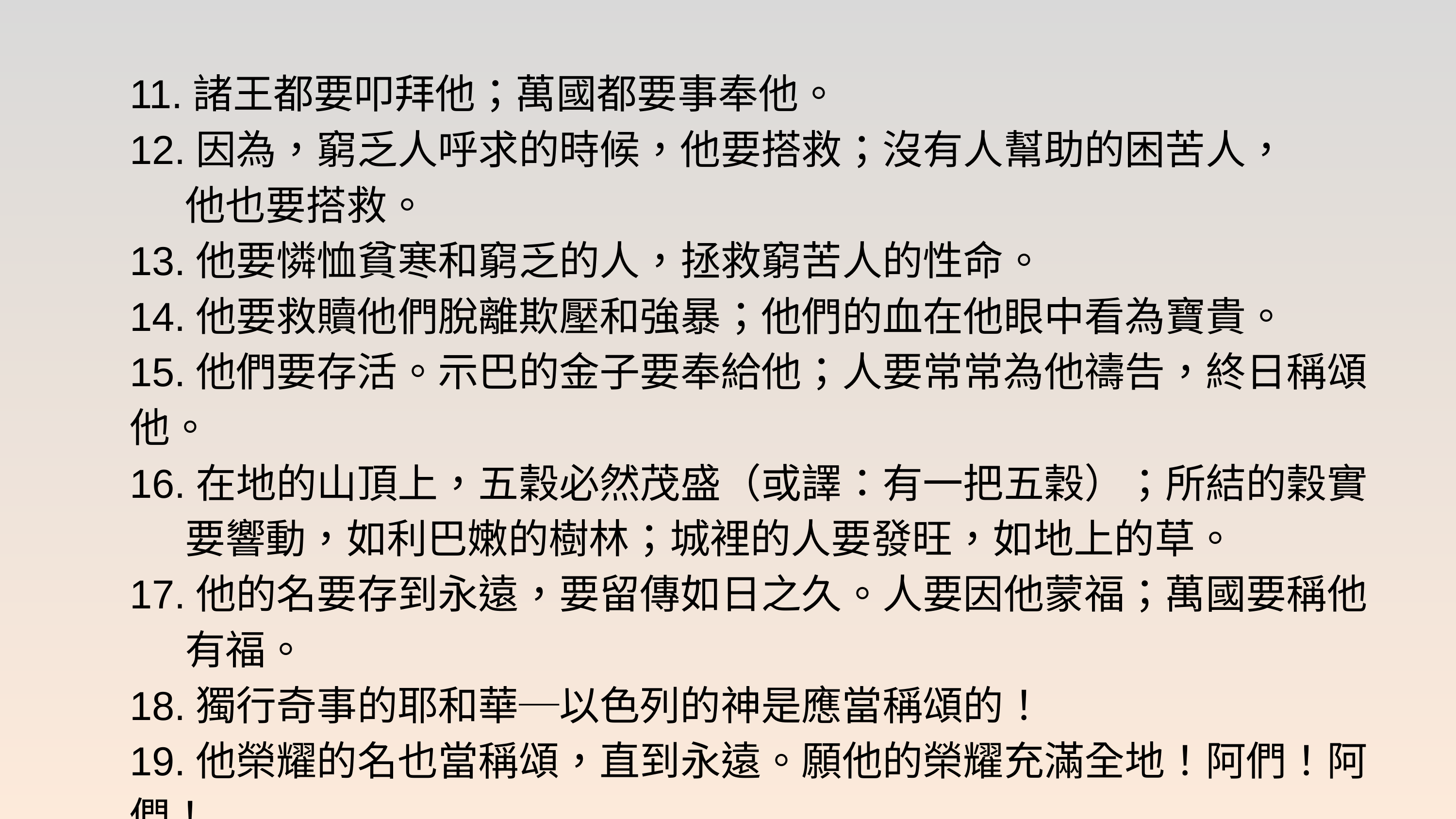

11.諸王都要叩拜他；萬國都要事奉他。
12.因為，窮乏人呼求的時候，他要搭救；沒有人幫助的困苦人，
     他也要搭救。
13.他要憐恤貧寒和窮乏的人，拯救窮苦人的性命。
14.他要救贖他們脫離欺壓和強暴；他們的血在他眼中看為寶貴。
15.他們要存活。示巴的金子要奉給他；人要常常為他禱告，終日稱頌他。
16.在地的山頂上，五穀必然茂盛（或譯：有一把五穀）；所結的穀實
     要響動，如利巴嫩的樹林；城裡的人要發旺，如地上的草。
17.他的名要存到永遠，要留傳如日之久。人要因他蒙福；萬國要稱他
     有福。
18.獨行奇事的耶和華─以色列的神是應當稱頌的！
19.他榮耀的名也當稱頌，直到永遠。願他的榮耀充滿全地！阿們！阿們！
20.耶西的兒子─大衛的祈禱完畢。